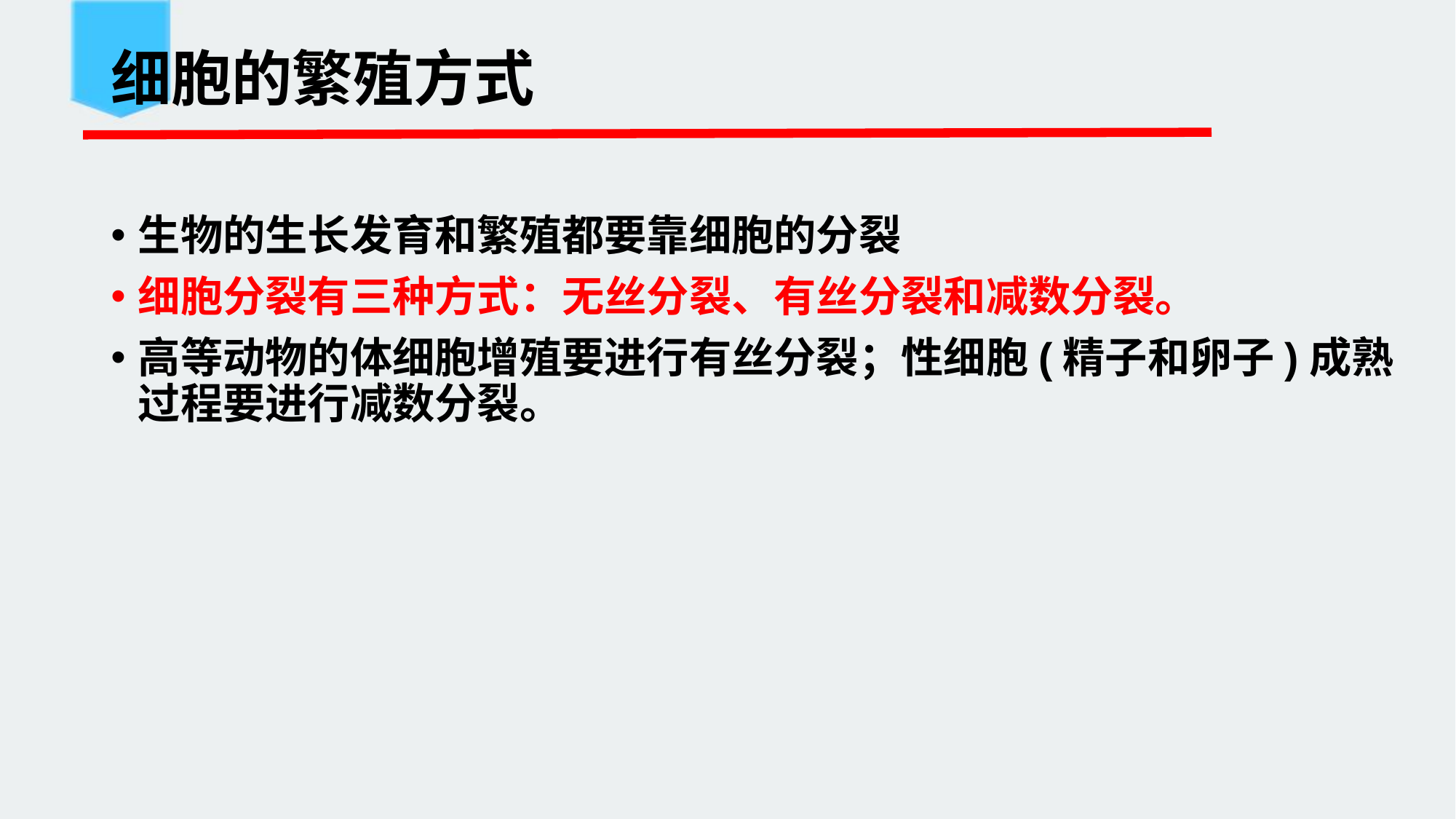

# 细胞的繁殖方式
生物的生长发育和繁殖都要靠细胞的分裂
细胞分裂有三种方式：无丝分裂、有丝分裂和减数分裂。
高等动物的体细胞增殖要进行有丝分裂；性细胞(精子和卵子)成熟过程要进行减数分裂。